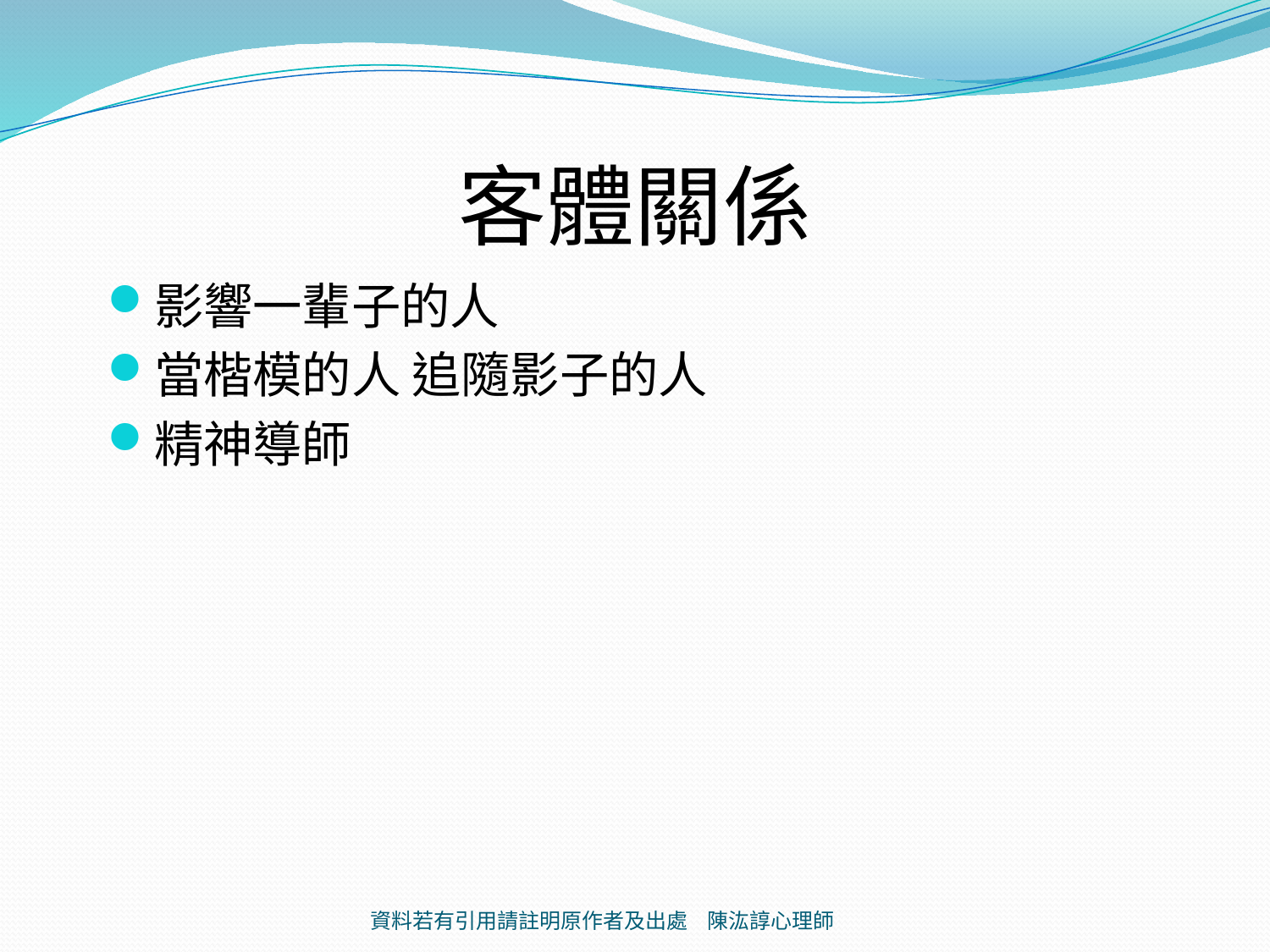

# 客體關係
影響一輩子的人
當楷模的人 追隨影子的人
精神導師

資料若有引用請註明原作者及出處   陳汯諄心理師